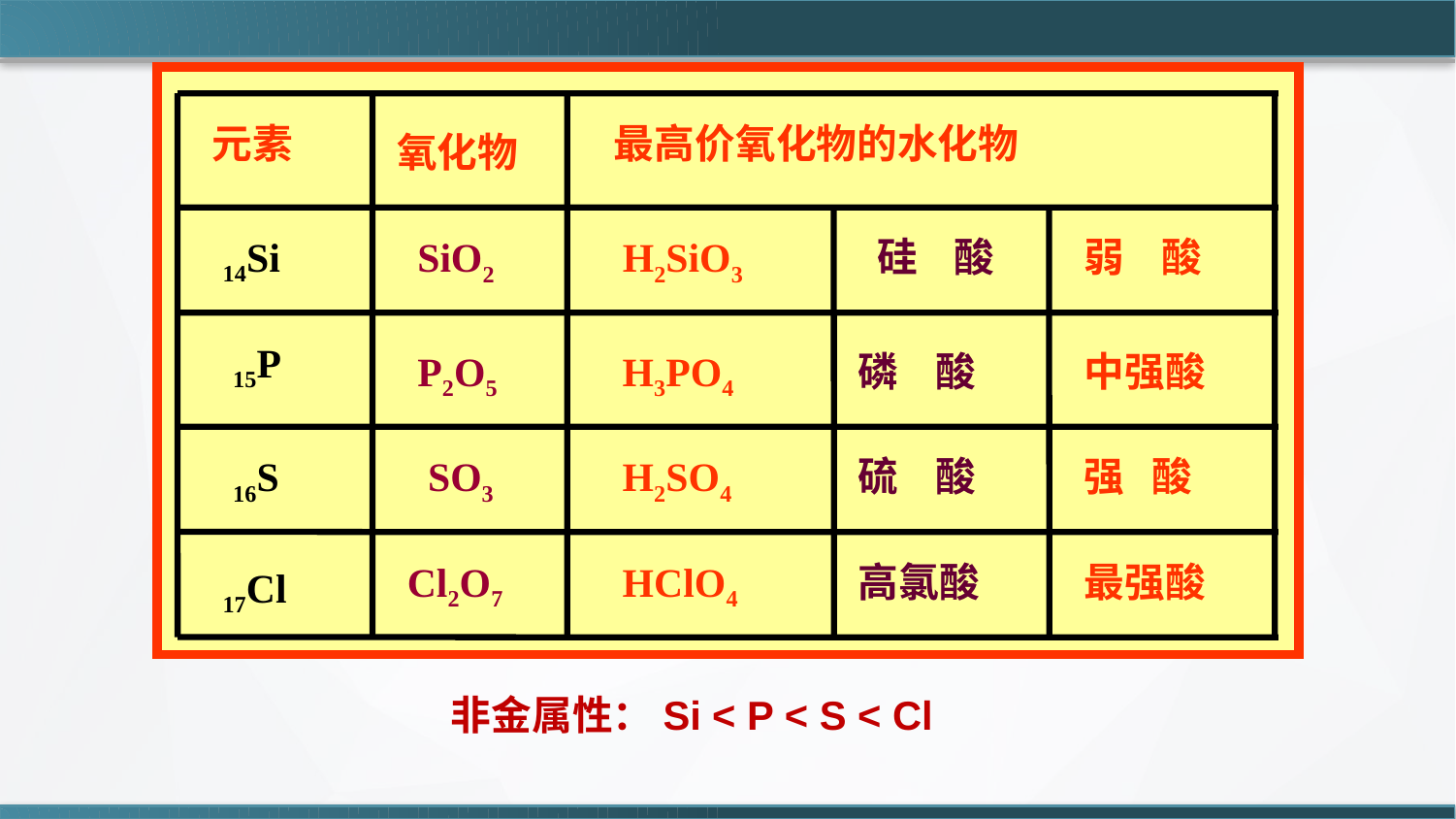

元素
最高价氧化物的水化物
氧化物

14Si
SiO2
H2SiO3
 硅    酸
弱    酸

15P
P2O5
 H3PO4
磷    酸
中强酸

16S
SO3
 H2SO4
硫    酸
强   酸

Cl2O7
 HClO4
高氯酸
最强酸
17Cl

非金属性：Si < P < S < Cl